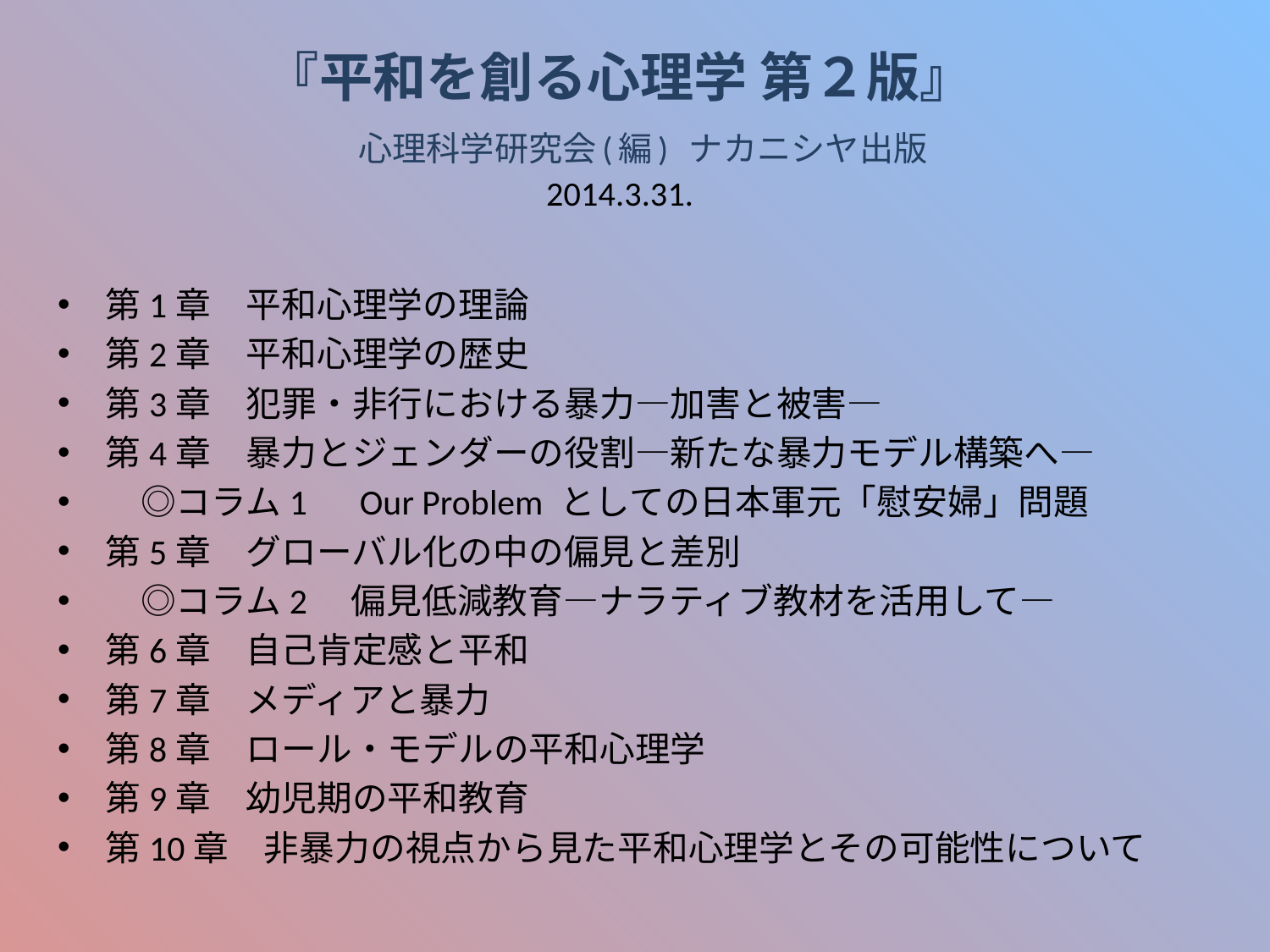

# 『平和を創る心理学 第２版』 　心理科学研究会(編)  ナカニシヤ出版 2014.3.31.
第1章　平和心理学の理論
第2章　平和心理学の歴史
第3章　犯罪・非行における暴力―加害と被害―
第4章　暴力とジェンダーの役割―新たな暴力モデル構築へ―
　◎コラム1　Our Problem としての日本軍元「慰安婦」問題
第5章　グローバル化の中の偏見と差別
　◎コラム2　偏見低減教育―ナラティブ教材を活用して―
第6章　自己肯定感と平和
第7章　メディアと暴力
第8章　ロール・モデルの平和心理学
第9章　幼児期の平和教育
第10章　非暴力の視点から見た平和心理学とその可能性について